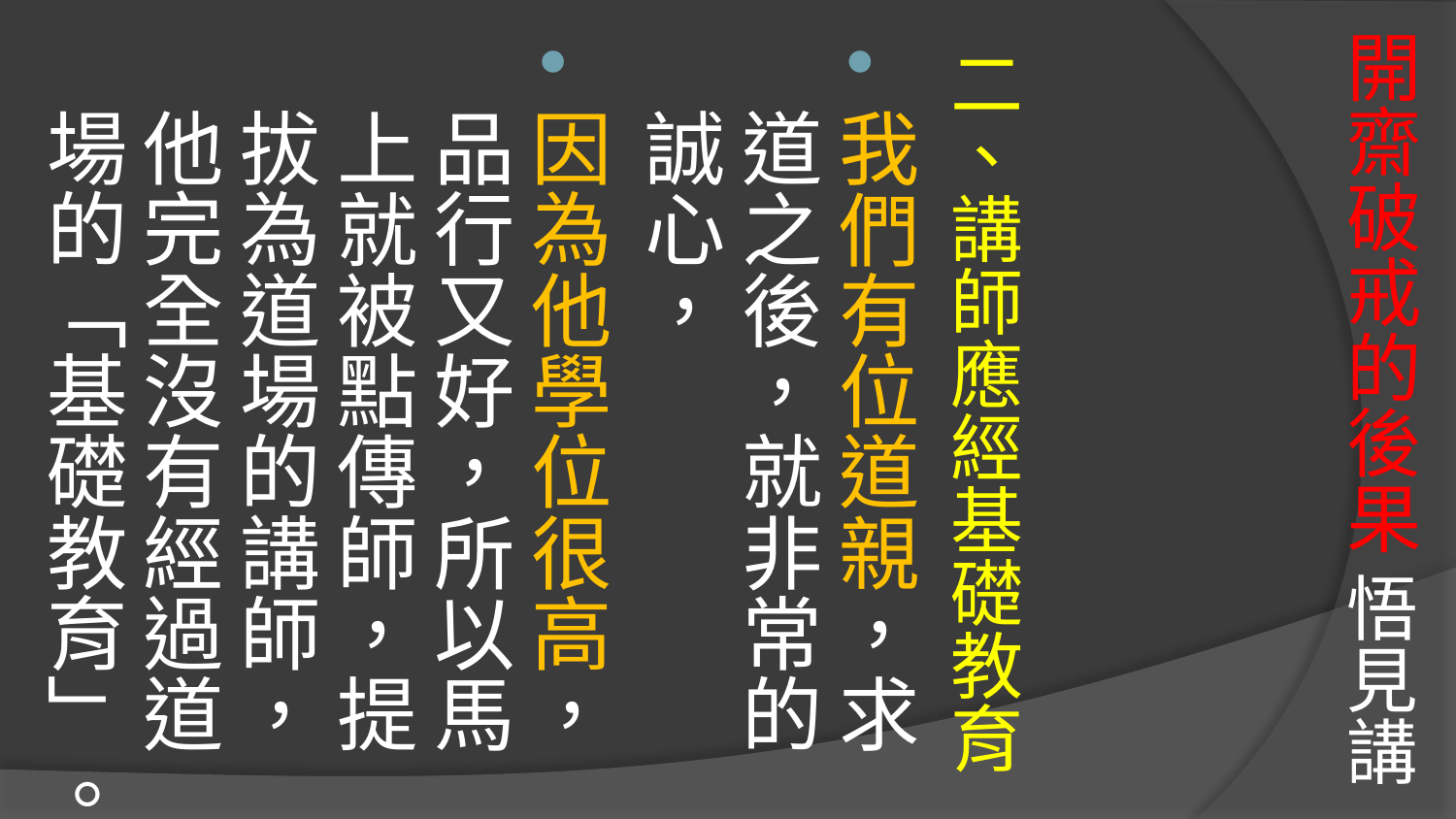

# 開齋破戒的後果 悟見講
二、講師應經基礎教育
我們有位道親，求道之後，就非常的誠心，
因為他學位很高，品行又好，所以馬上就被點傳師，提拔為道場的講師，他完全沒有經過道場的「基礎教育」。